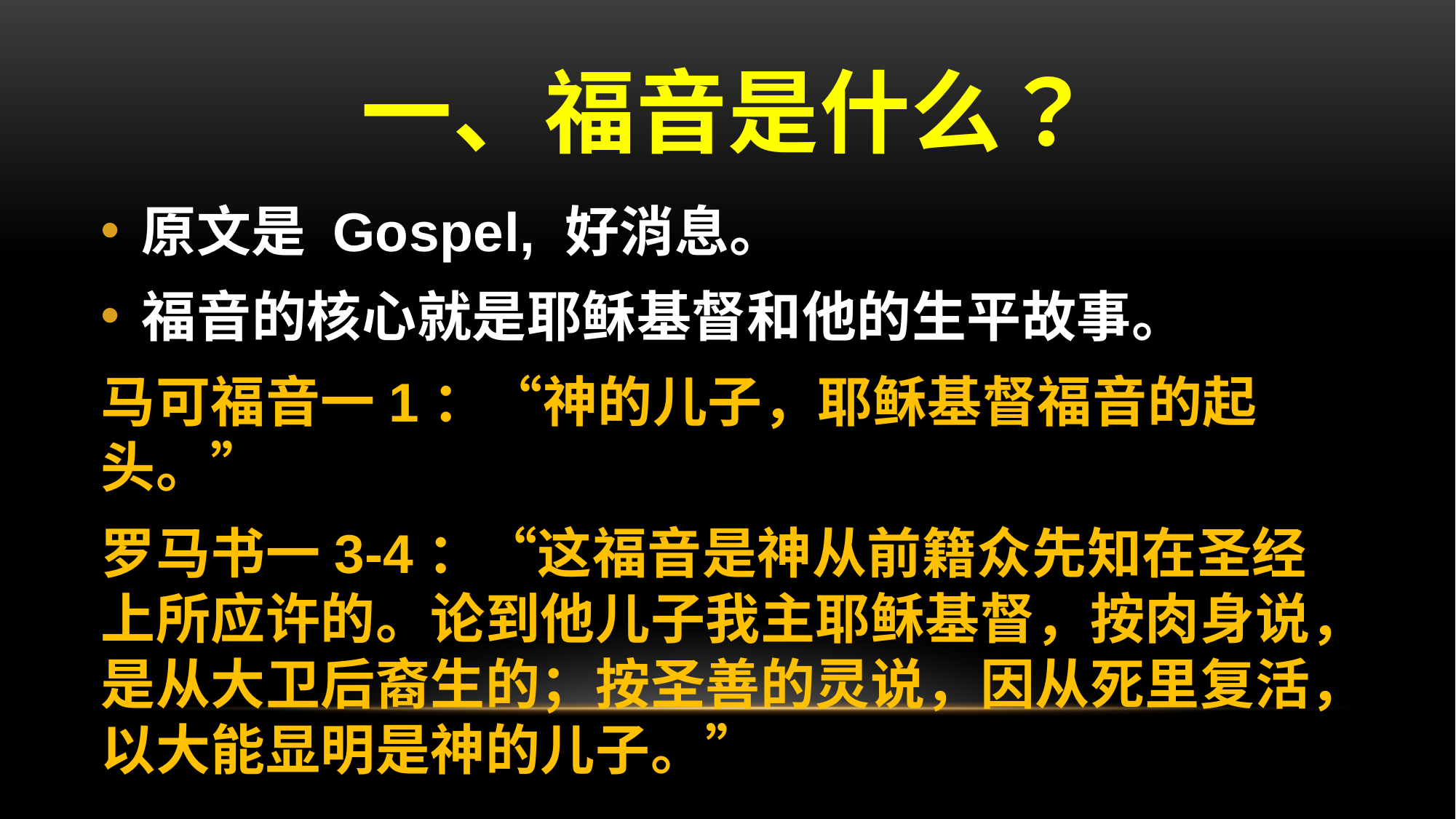

# 一、福音是什么？
原文是 Gospel, 好消息。
福音的核心就是耶稣基督和他的生平故事。
马可福音一1：“神的儿子，耶稣基督福音的起头。”
罗马书一3-4：“这福音是神从前籍众先知在圣经上所应许的。论到他儿子我主耶稣基督，按肉身说，是从大卫后裔生的；按圣善的灵说，因从死里复活，以大能显明是神的儿子。”